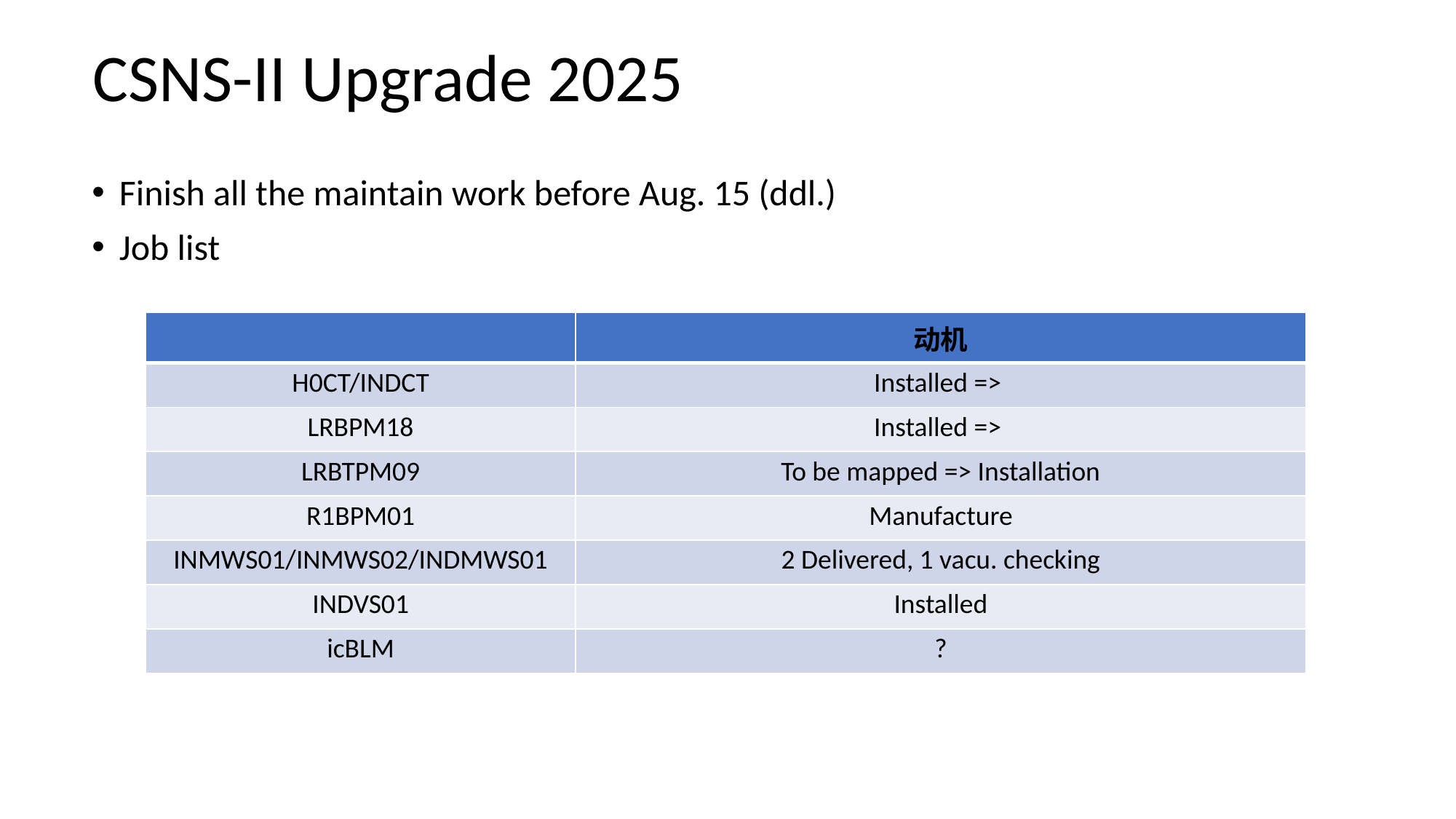

# CSNS-II Upgrade 2025
Finish all the maintain work before Aug. 15 (ddl.)
Job list
|  | 动机 |
| --- | --- |
| H0CT/INDCT | Installed => |
| LRBPM18 | Installed => |
| LRBTPM09 | To be mapped => Installation |
| R1BPM01 | Manufacture |
| INMWS01/INMWS02/INDMWS01 | 2 Delivered, 1 vacu. checking |
| INDVS01 | Installed |
| icBLM | ? |